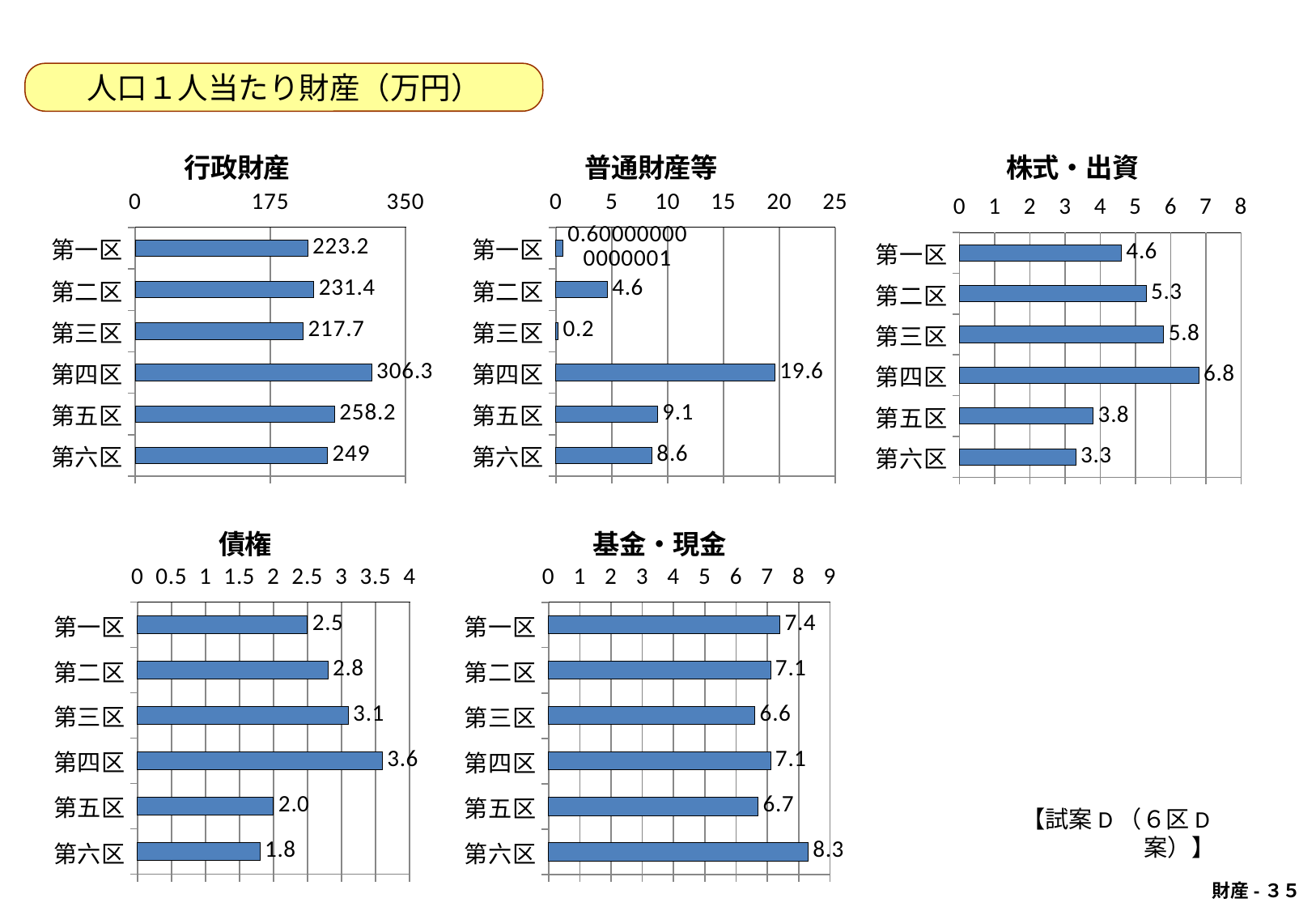

人口１人当たり財産（万円）

### Chart:

| Category | 株式・出資 |
|---|---|
| 第六区 | 3.3 |
| 第五区 | 3.8 |
| 第四区 | 6.8 |
| 第三区 | 5.8 |
| 第二区 | 5.3 |
| 第一区 | 4.6 |

### Chart:

| Category | 行政財産 |
|---|---|
| 第六区 | 249.0 |
| 第五区 | 258.2 |
| 第四区 | 306.3 |
| 第三区 | 217.7 |
| 第二区 | 231.4 |
| 第一区 | 223.2 |

### Chart: 普通財産等

| Category | 普通財産 |
|---|---|
| 第六区 | 8.6 |
| 第五区 | 9.1 |
| 第四区 | 19.6 |
| 第三区 | 0.2 |
| 第二区 | 4.6 |
| 第一区 | 0.6000000000000006 |

### Chart:

| Category | 債権 |
|---|---|
| 第六区 | 1.8 |
| 第五区 | 2.0 |
| 第四区 | 3.6 |
| 第三区 | 3.1 |
| 第二区 | 2.8 |
| 第一区 | 2.5 |

### Chart:

| Category | 基金・現金 |
|---|---|
| 第六区 | 8.3 |
| 第五区 | 6.7 |
| 第四区 | 7.1 |
| 第三区 | 6.6 |
| 第二区 | 7.1 |
| 第一区 | 7.4 |
【試案D（６区D案）】
財産-３５